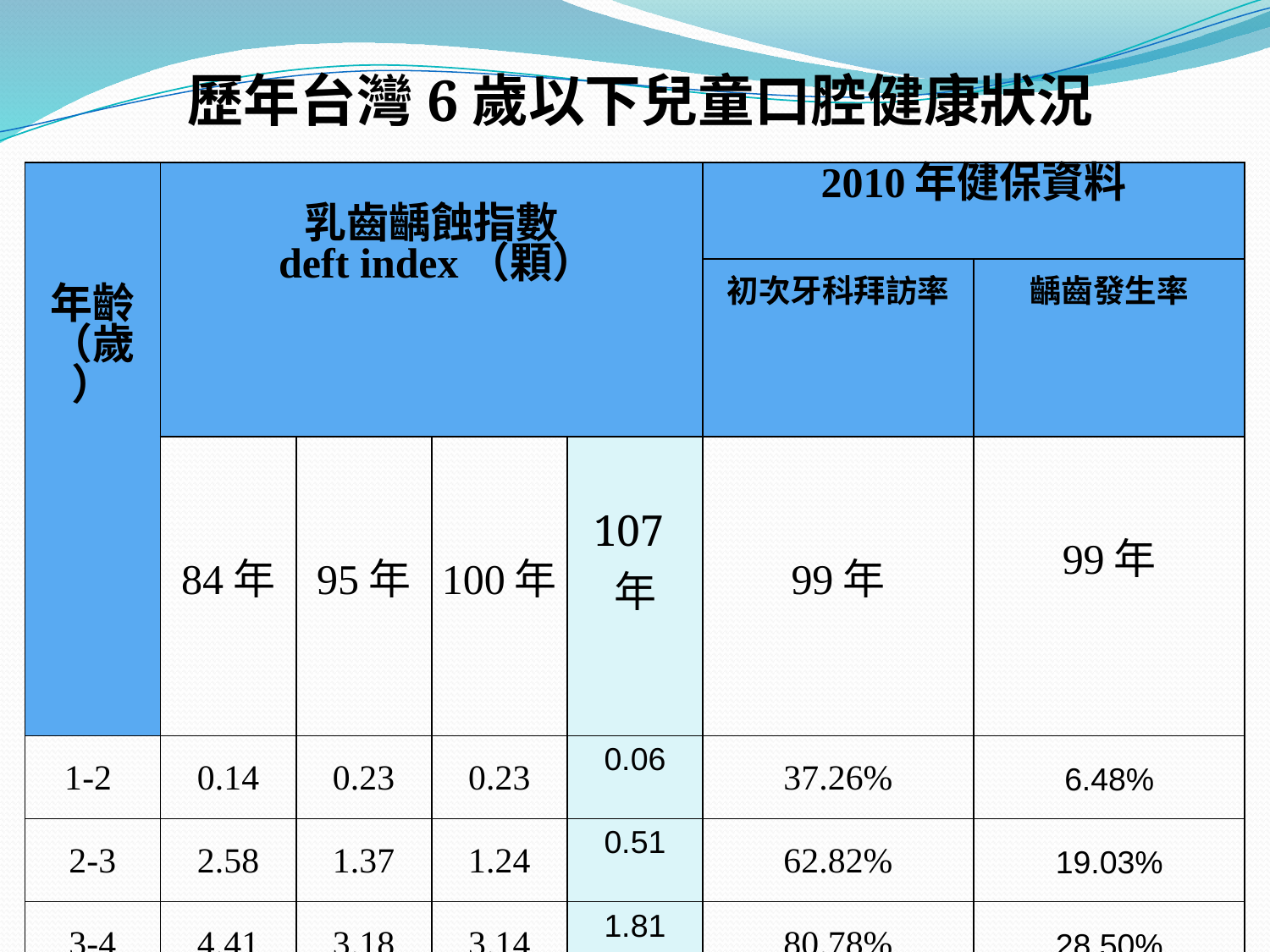

歷年台灣6歲以下兒童口腔健康狀況
| 年齡 （歲） | 乳齒齲蝕指數 deft index（顆） |  |  |  | 2010年健保資料 |  |
| --- | --- | --- | --- | --- | --- | --- |
|  |  |  |  |  | 初次牙科拜訪率 | 齲齒發生率 |
|  | 84年 | 95年 | 100年 | 107年 | 99年 | 99年 |
| 1-2 | 0.14 | 0.23 | 0.23 | 0.06 | 37.26% | 6.48% |
| 2-3 | 2.58 | 1.37 | 1.24 | 0.51 | 62.82% | 19.03% |
| 3-4 | 4.41 | 3.18 | 3.14 | 1.81 | 80.78% | 28.50% |
| 4-5 | 6.94 | 4.98 | 5.02 | 2.73 | 89.41% | 32.99% |
| 5-6 | 7.31 | 5.58 | 5.44 | 3.44 |  |  |